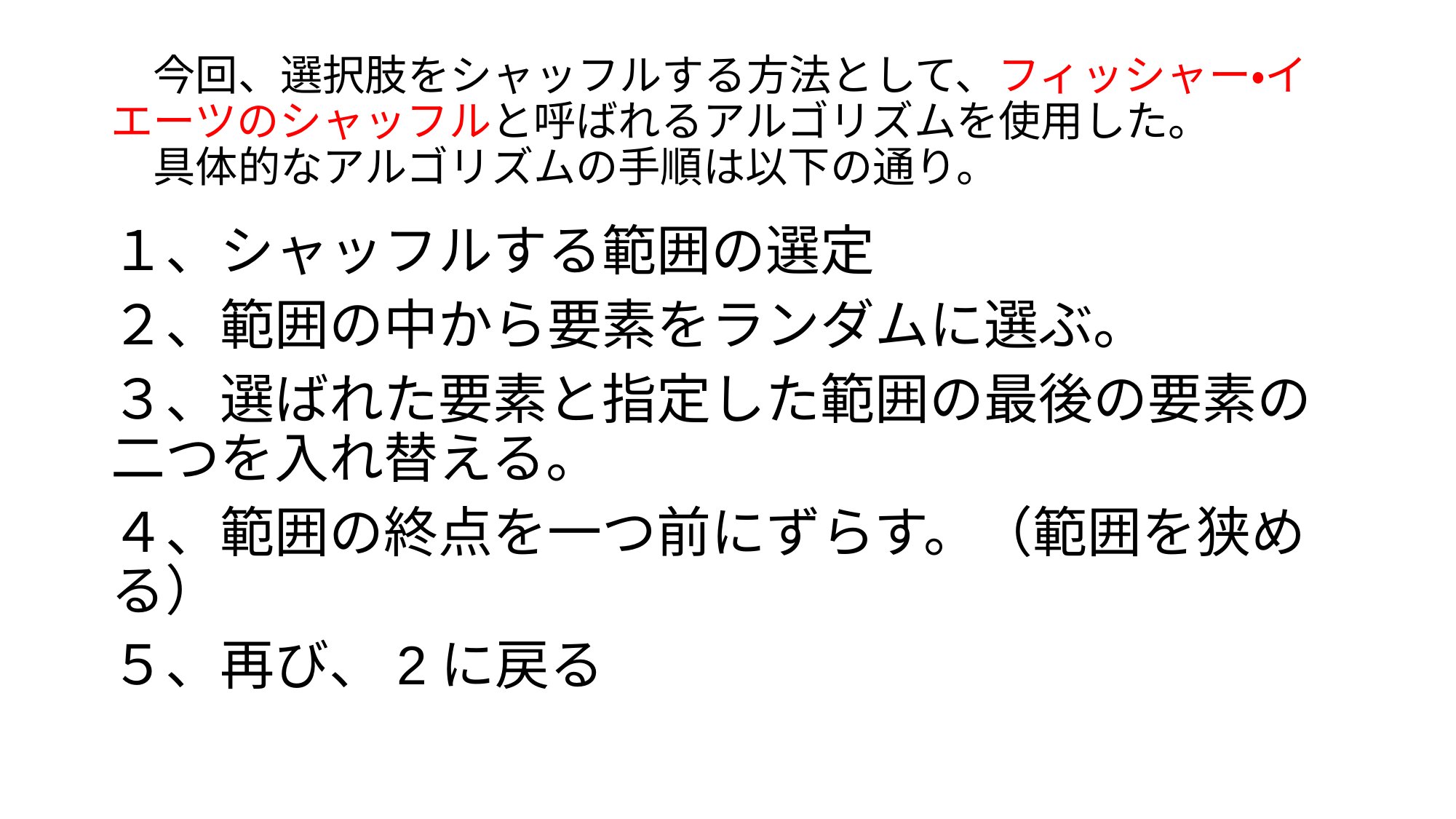

# 今回、選択肢をシャッフルする方法として、フィッシャー・イエーツのシャッフルと呼ばれるアルゴリズムを使用した。 　具体的なアルゴリズムの手順は以下の通り。
１、シャッフルする範囲の選定
２、範囲の中から要素をランダムに選ぶ。
３、選ばれた要素と指定した範囲の最後の要素の二つを入れ替える。
４、範囲の終点を一つ前にずらす。（範囲を狭める）
５、再び、2に戻る